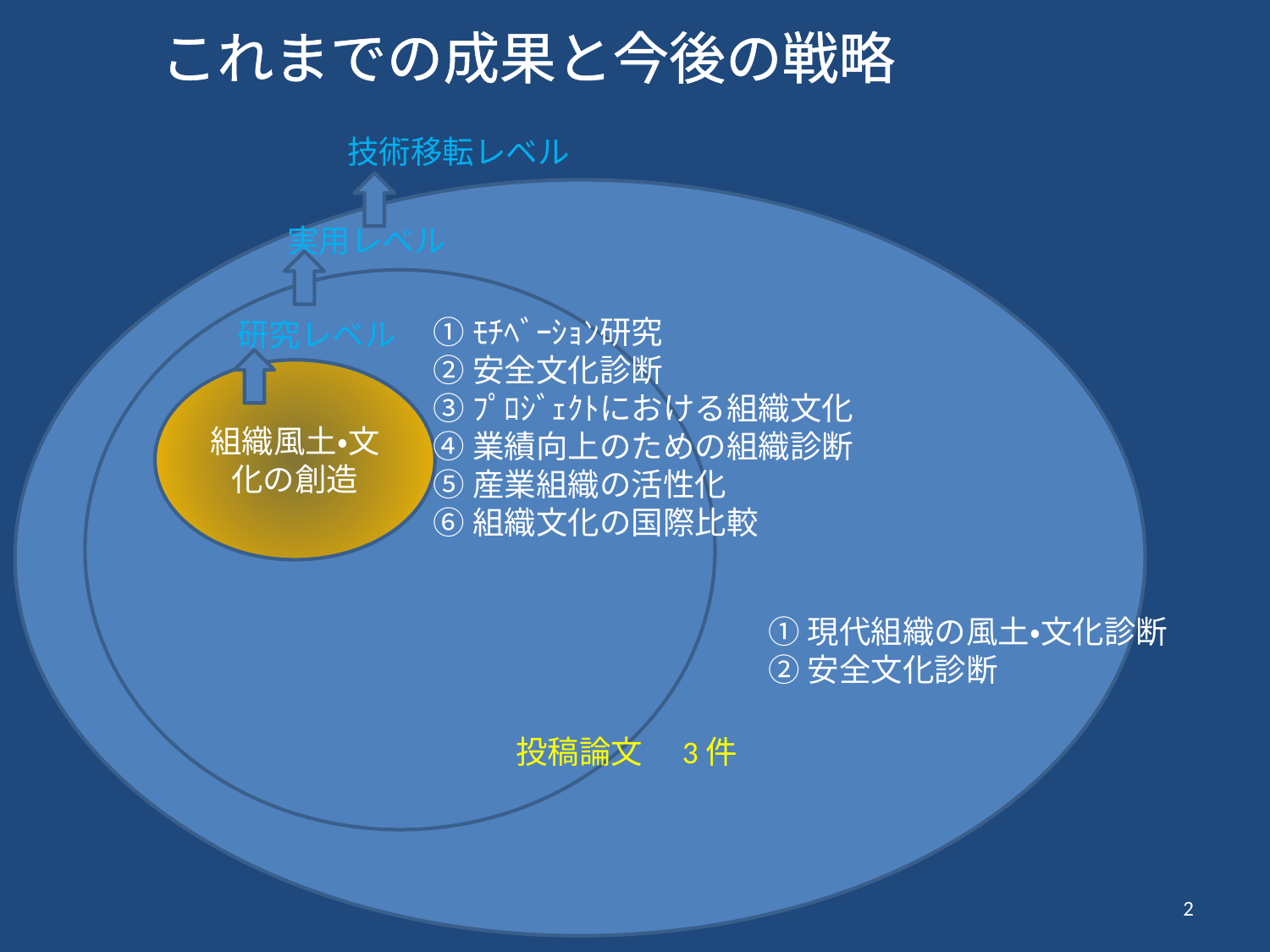

これまでの成果と今後の戦略
技術移転レベル

実用レベル

①ﾓﾁﾍﾞｰｼｮﾝ研究
②安全文化診断
③ﾌﾟﾛｼﾞｪｸﾄにおける組織文化
④業績向上のための組織診断
⑤産業組織の活性化
⑥組織文化の国際比較
研究レベル

組織風土・文化の創造

①現代組織の風土・文化診断
②安全文化診断

投稿論文　3件
2